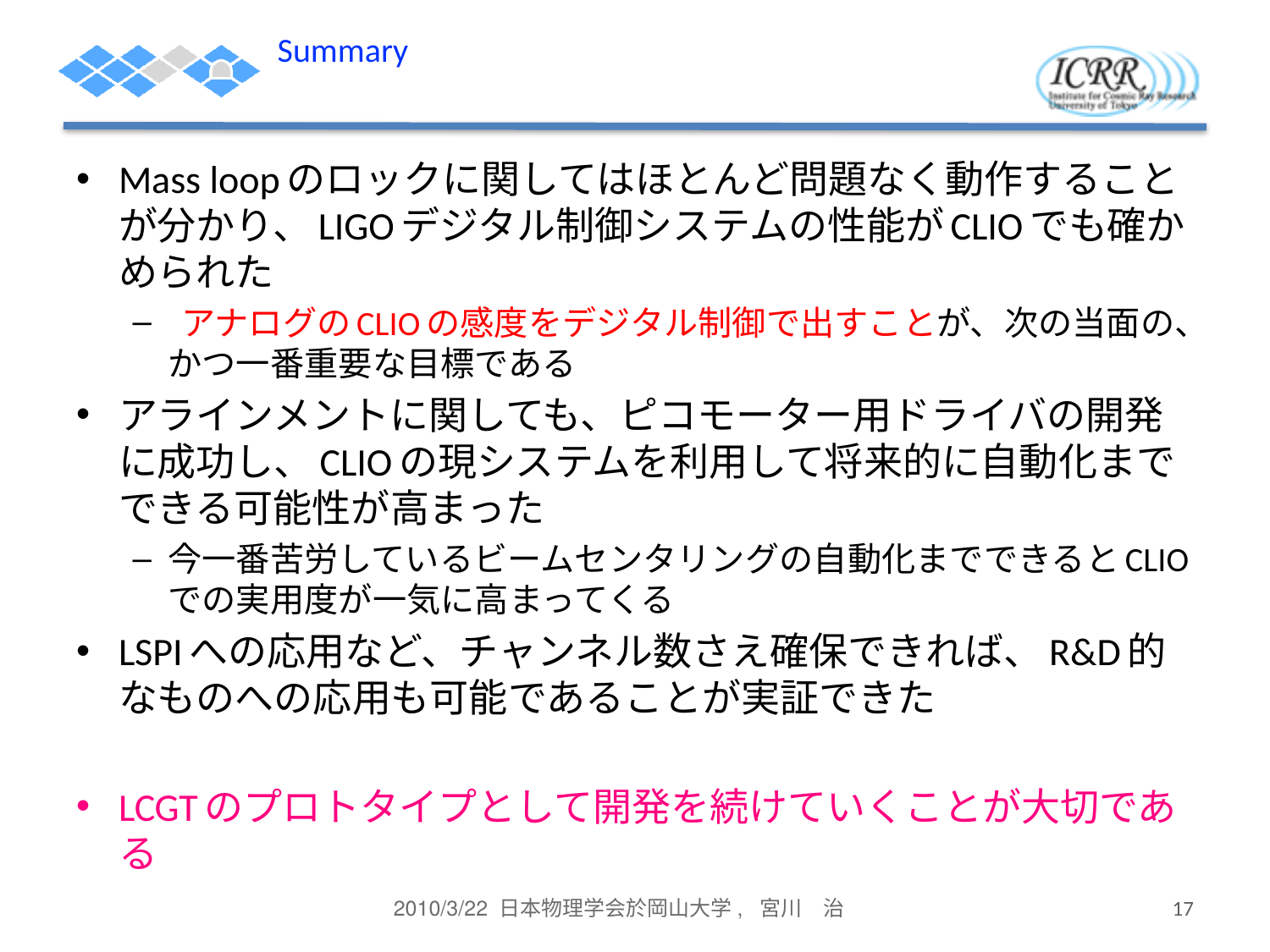

# Summary
Mass loopのロックに関してはほとんど問題なく動作することが分かり、LIGOデジタル制御システムの性能がCLIOでも確かめられた
 アナログのCLIOの感度をデジタル制御で出すことが、次の当面の、かつ一番重要な目標である
アラインメントに関しても、ピコモーター用ドライバの開発に成功し、CLIOの現システムを利用して将来的に自動化までできる可能性が高まった
今一番苦労しているビームセンタリングの自動化までできるとCLIOでの実用度が一気に高まってくる
LSPIへの応用など、チャンネル数さえ確保できれば、R&D的なものへの応用も可能であることが実証できた

LCGTのプロトタイプとして開発を続けていくことが大切である
2010/3/22 日本物理学会於岡山大学,  宮川　治
17